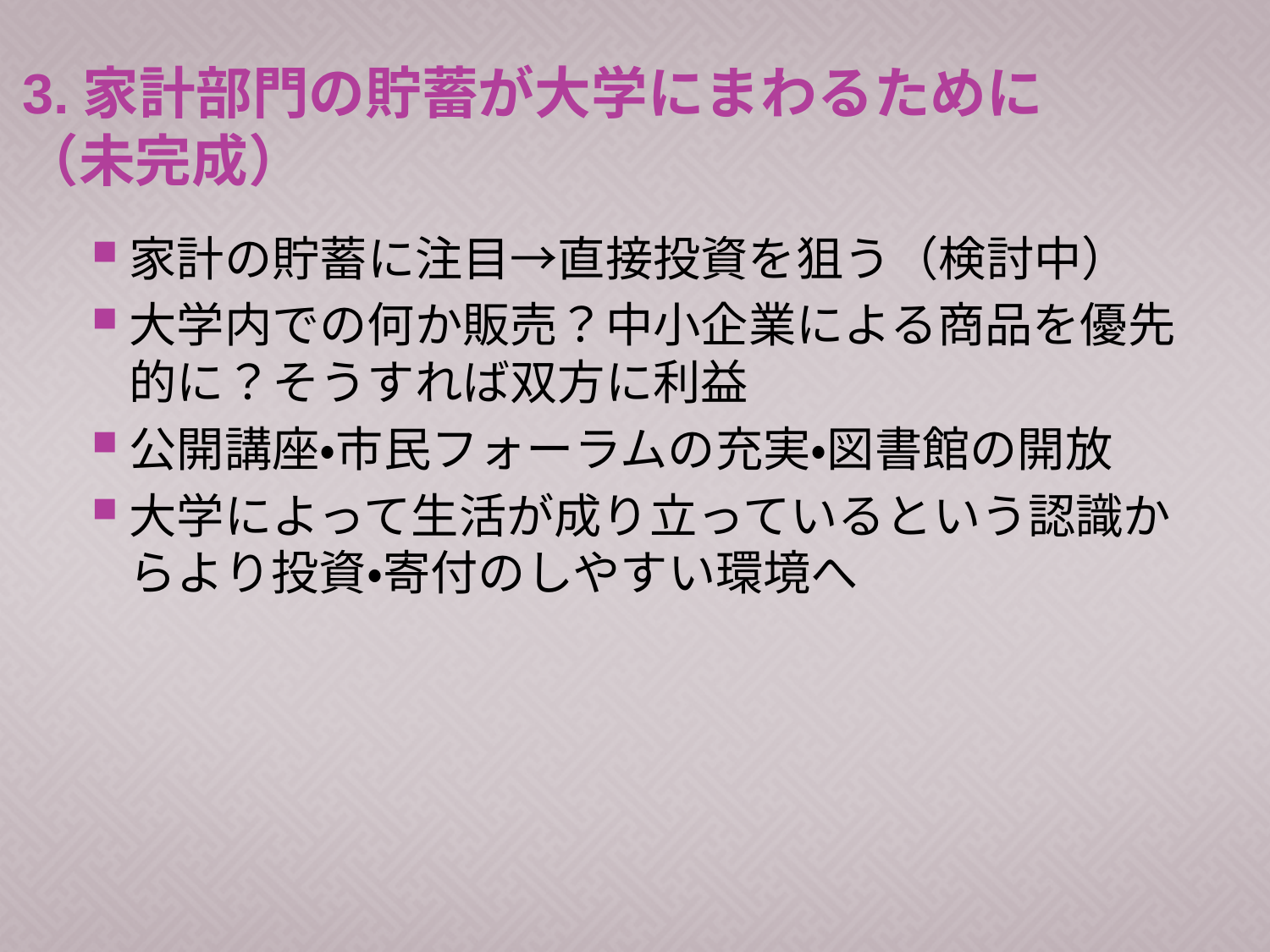

# 3.家計部門の貯蓄が大学にまわるために （未完成）
家計の貯蓄に注目→直接投資を狙う（検討中）
大学内での何か販売？中小企業による商品を優先的に？そうすれば双方に利益
公開講座・市民フォーラムの充実・図書館の開放
大学によって生活が成り立っているという認識からより投資・寄付のしやすい環境へ